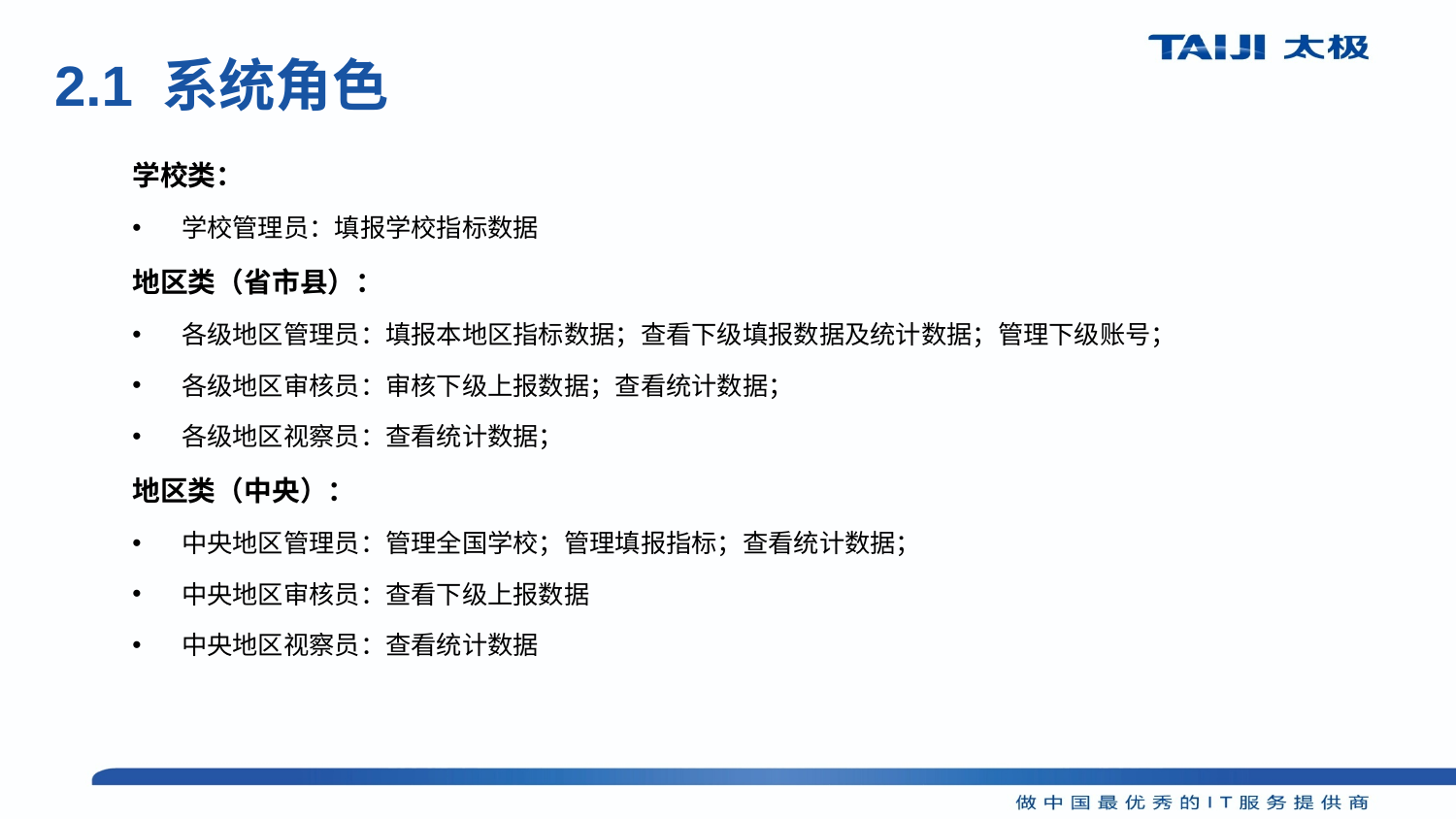

2.1 系统角色
学校类：
学校管理员：填报学校指标数据
地区类（省市县）：
各级地区管理员：填报本地区指标数据；查看下级填报数据及统计数据；管理下级账号；
各级地区审核员：审核下级上报数据；查看统计数据；
各级地区视察员：查看统计数据；
地区类（中央）：
中央地区管理员：管理全国学校；管理填报指标；查看统计数据；
中央地区审核员：查看下级上报数据
中央地区视察员：查看统计数据